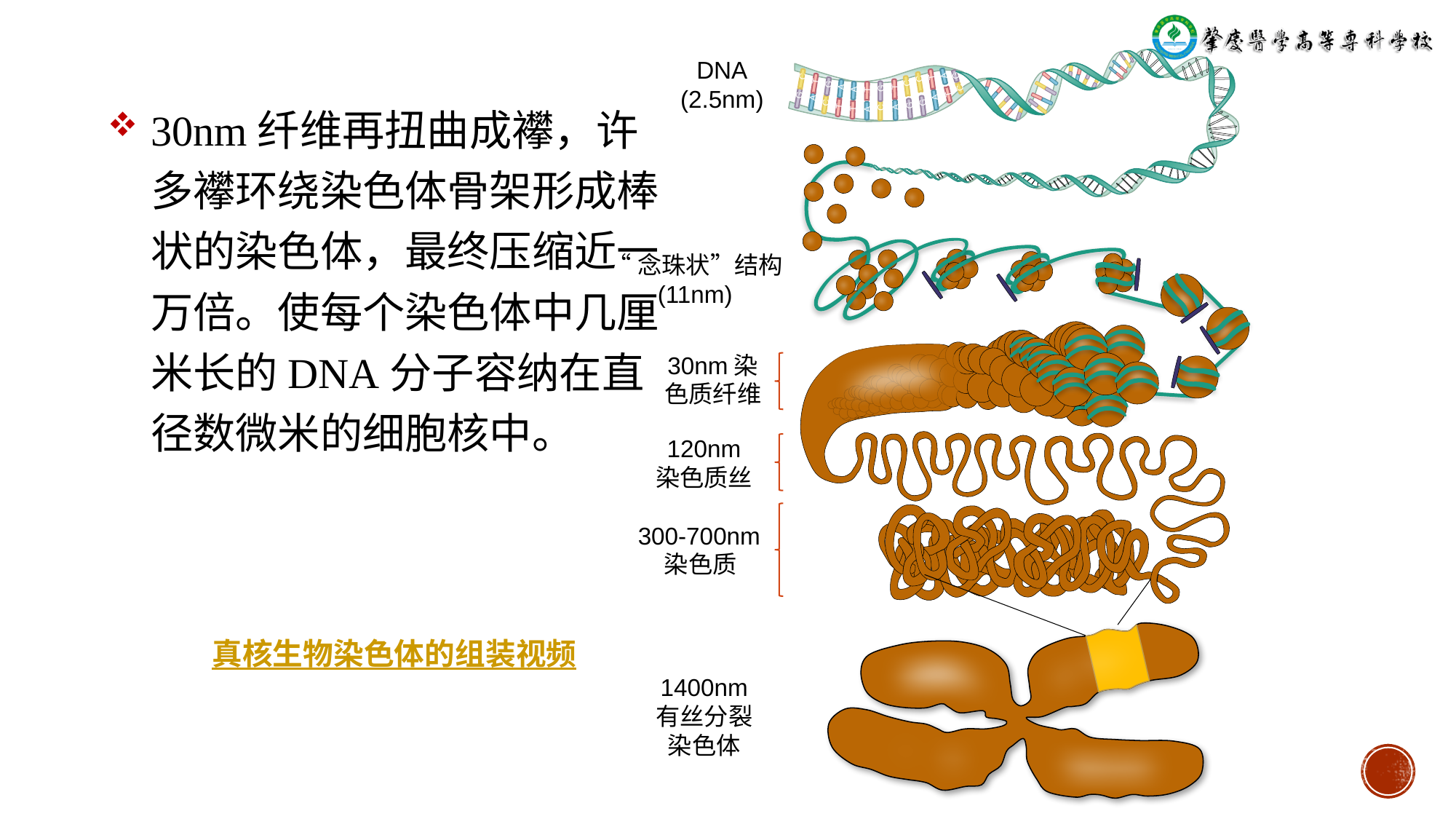

G
A

C
T

C
T

C
G
C
A
T

A
T
G

T

G

A
A

C

G

T
G
T
A
C
A

DNA
(2.5nm)
30nm纤维再扭曲成襻，许多襻环绕染色体骨架形成棒状的染色体，最终压缩近一万倍。使每个染色体中几厘米长的DNA分子容纳在直径数微米的细胞核中。
“念珠状”结构
(11nm)
30nm染色质纤维
120nm
染色质丝
300-700nm染色质
真核生物染色体的组装视频
1400nm
有丝分裂染色体